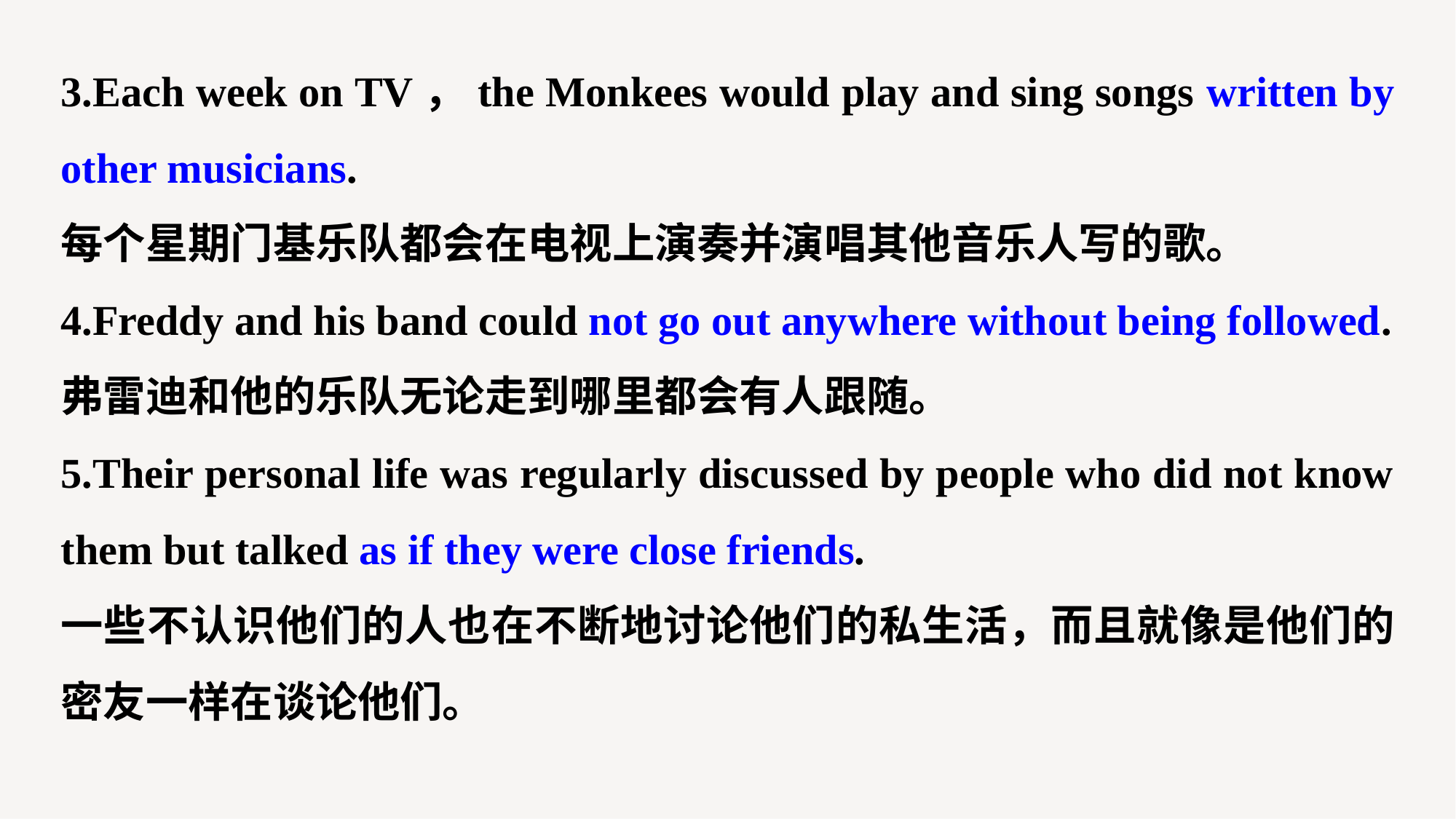

3.Each week on TV，the Monkees would play and sing songs written by other musicians.
每个星期门基乐队都会在电视上演奏并演唱其他音乐人写的歌。
4.Freddy and his band could not go out anywhere without being followed.
弗雷迪和他的乐队无论走到哪里都会有人跟随。
5.Their personal life was regularly discussed by people who did not know them but talked as if they were close friends.
一些不认识他们的人也在不断地讨论他们的私生活，而且就像是他们的密友一样在谈论他们。